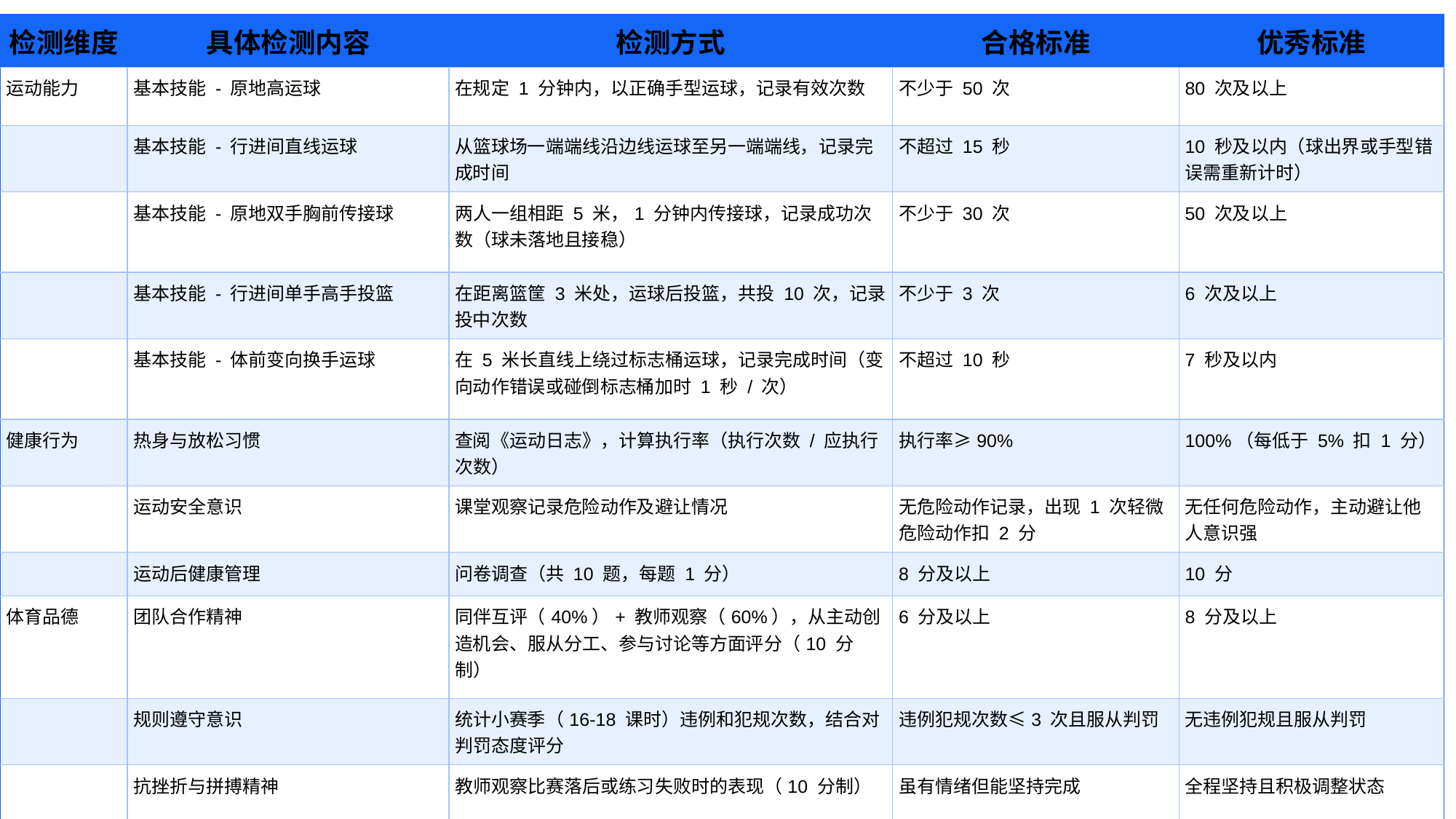

| 检测维度 | 具体检测内容 | 检测方式 | 合格标准 | 优秀标准 |
| --- | --- | --- | --- | --- |
| 运动能力 | 基本技能 - 原地高运球 | 在规定 1 分钟内，以正确手型运球，记录有效次数 | 不少于 50 次 | 80 次及以上 |
|  | 基本技能 - 行进间直线运球 | 从篮球场一端端线沿边线运球至另一端端线，记录完成时间 | 不超过 15 秒 | 10 秒及以内（球出界或手型错误需重新计时） |
|  | 基本技能 - 原地双手胸前传接球 | 两人一组相距 5 米，1 分钟内传接球，记录成功次数（球未落地且接稳） | 不少于 30 次 | 50 次及以上 |
|  | 基本技能 - 行进间单手高手投篮 | 在距离篮筐 3 米处，运球后投篮，共投 10 次，记录投中次数 | 不少于 3 次 | 6 次及以上 |
|  | 基本技能 - 体前变向换手运球 | 在 5 米长直线上绕过标志桶运球，记录完成时间（变向动作错误或碰倒标志桶加时 1 秒 / 次） | 不超过 10 秒 | 7 秒及以内 |
| 健康行为 | 热身与放松习惯 | 查阅《运动日志》，计算执行率（执行次数 / 应执行次数） | 执行率≥90% | 100%（每低于 5% 扣 1 分） |
|  | 运动安全意识 | 课堂观察记录危险动作及避让情况 | 无危险动作记录，出现 1 次轻微危险动作扣 2 分 | 无任何危险动作，主动避让他人意识强 |
|  | 运动后健康管理 | 问卷调查（共 10 题，每题 1 分） | 8 分及以上 | 10 分 |
| 体育品德 | 团队合作精神 | 同伴互评（40%）+ 教师观察（60%），从主动创造机会、服从分工、参与讨论等方面评分（10 分制） | 6 分及以上 | 8 分及以上 |
|  | 规则遵守意识 | 统计小赛季（16-18 课时）违例和犯规次数，结合对判罚态度评分 | 违例犯规次数≤3 次且服从判罚 | 无违例犯规且服从判罚 |
|  | 抗挫折与拼搏精神 | 教师观察比赛落后或练习失败时的表现（10 分制） | 虽有情绪但能坚持完成 | 全程坚持且积极调整状态 |
| 评价方式 | 学生自评 | 学生对照标准打分（10 分制），撰写 50 字左右自评报告，说明优势和不足 | / | / |
|  | 教师综合评价 | 结合技能检测（50%）、比赛表现（20%）、健康行为记录（15%）、小组互评（10%）、学生自评（5%），给出 100 分制评分及 100 字左右评语 | 60-79 分 | 90-100 分 |